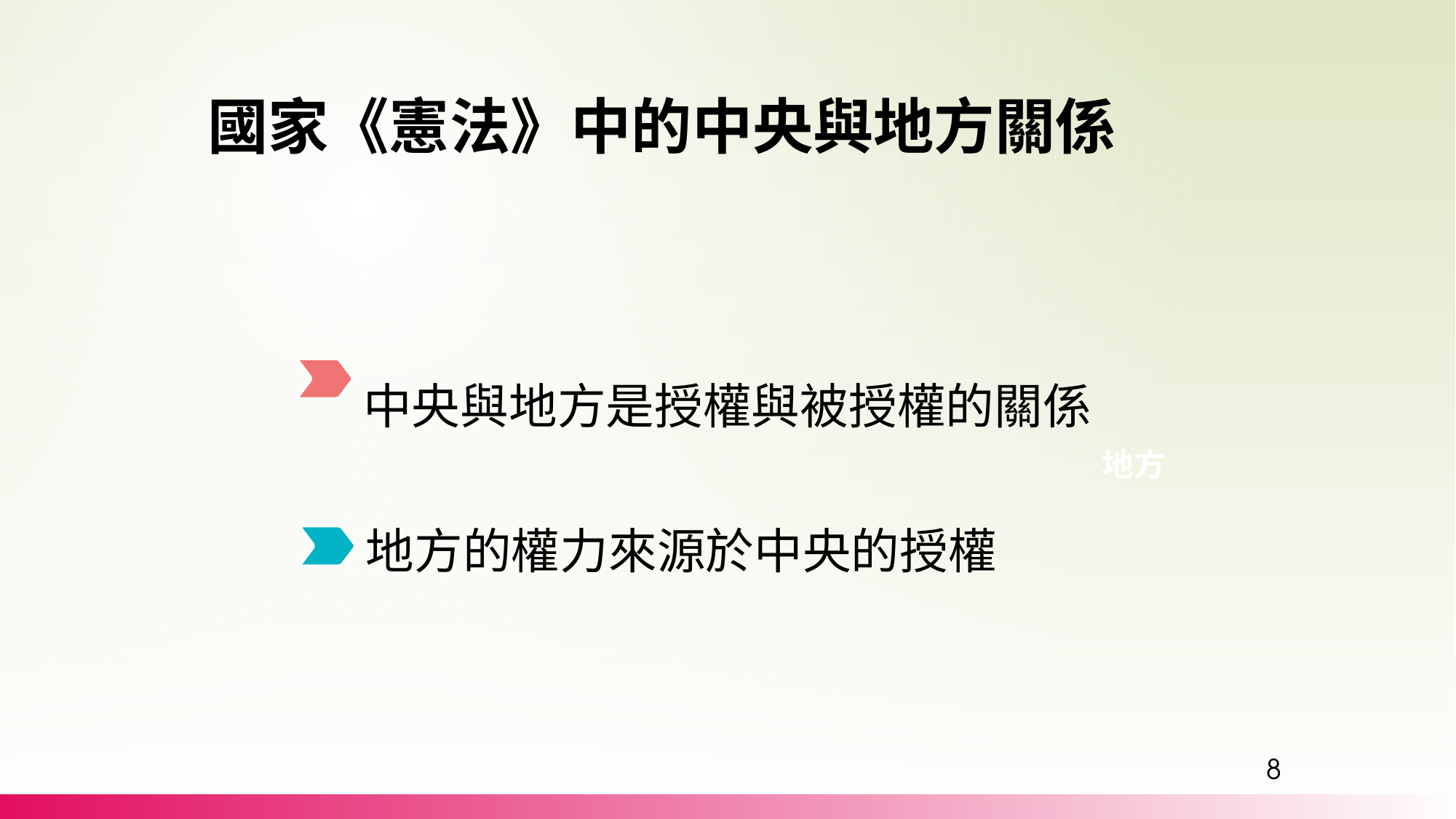

國家《憲法》中的中央與地方關係

中央與地方是授權與被授權的關係
地方
地方的權力來源於中央的授權

8
8